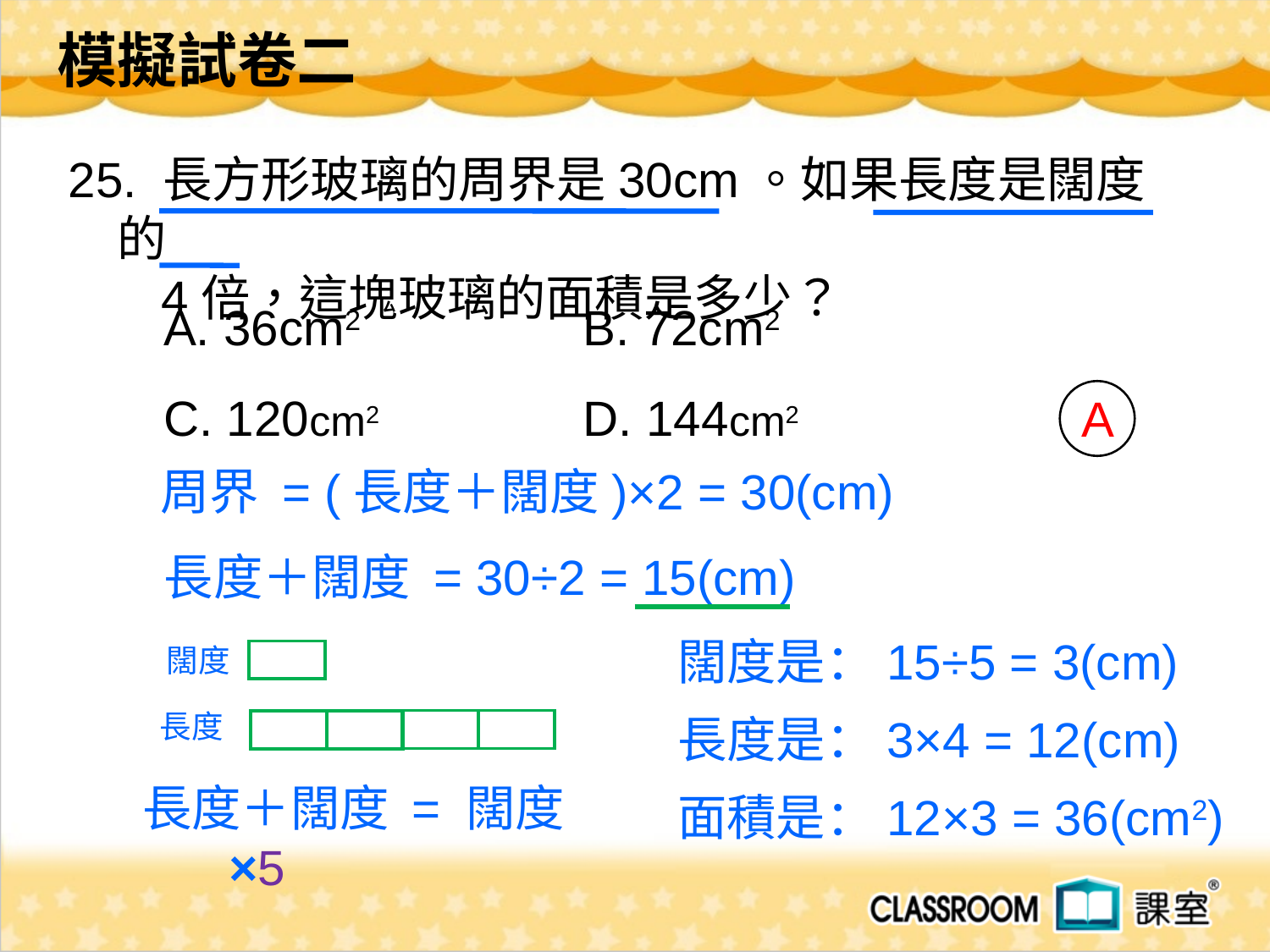

模擬試卷二
25. 長方形玻璃的周界是30cm。如果長度是闊度的
      4倍，這塊玻璃的面積是多少？

A. 36cm2
C. 120cm2
B. 72cm2
D. 144cm2

A
周界 = (長度＋闊度)×2 = 30(cm)
長度＋闊度 = 30÷2 = 15(cm)
闊度是：15÷5 = 3(cm)
闊度

長度

長度是：3×4 = 12(cm)
長度＋闊度 = 闊度×5
面積是：12×3 = 36(cm2)